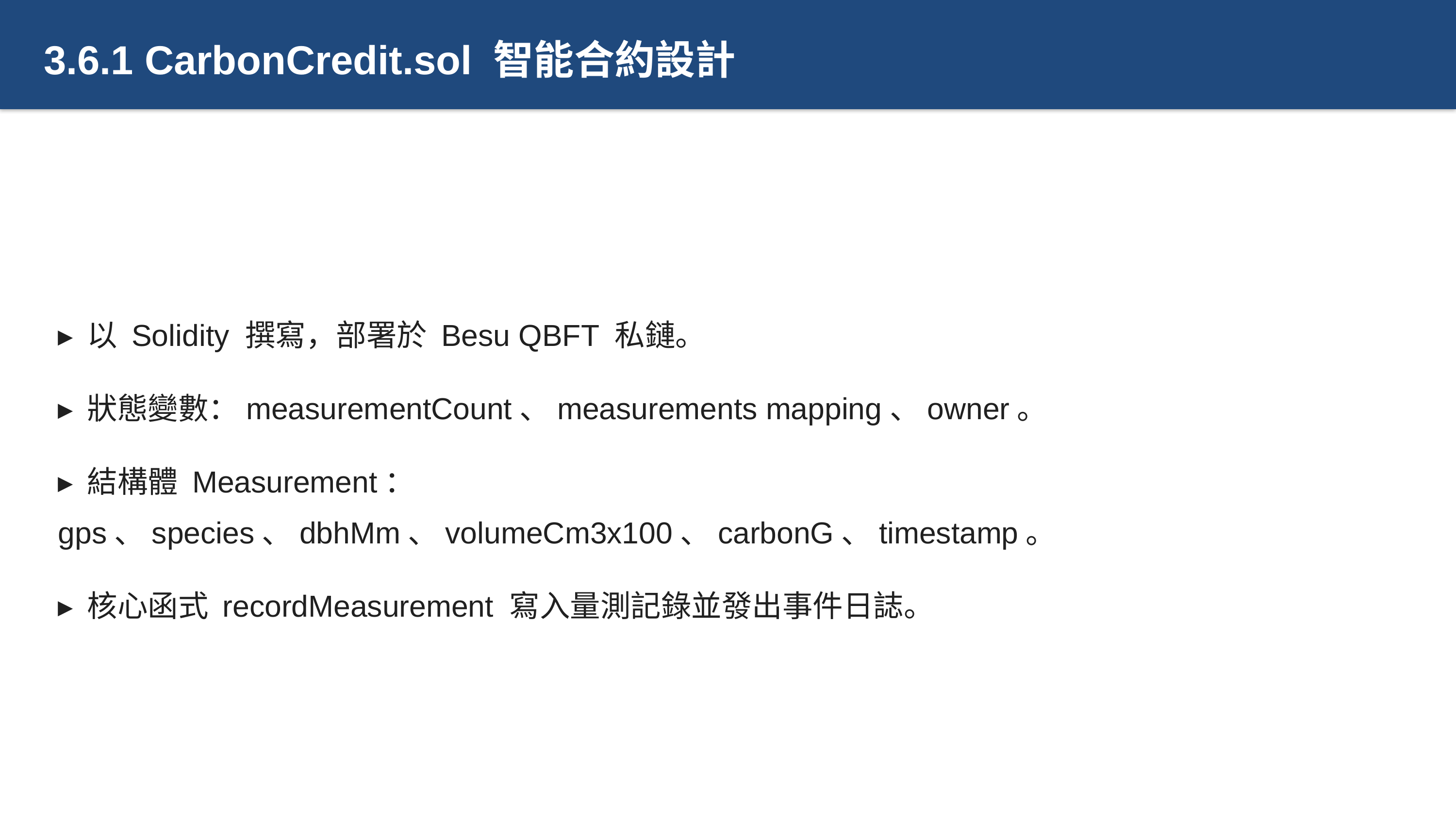

3.6.1 CarbonCredit.sol 智能合約設計
▸ 以 Solidity 撰寫，部署於 Besu QBFT 私鏈。
▸ 狀態變數：measurementCount、measurements mapping、owner。
▸ 結構體 Measurement：gps、species、dbhMm、volumeCm3x100、carbonG、timestamp。
▸ 核心函式 recordMeasurement 寫入量測記錄並發出事件日誌。